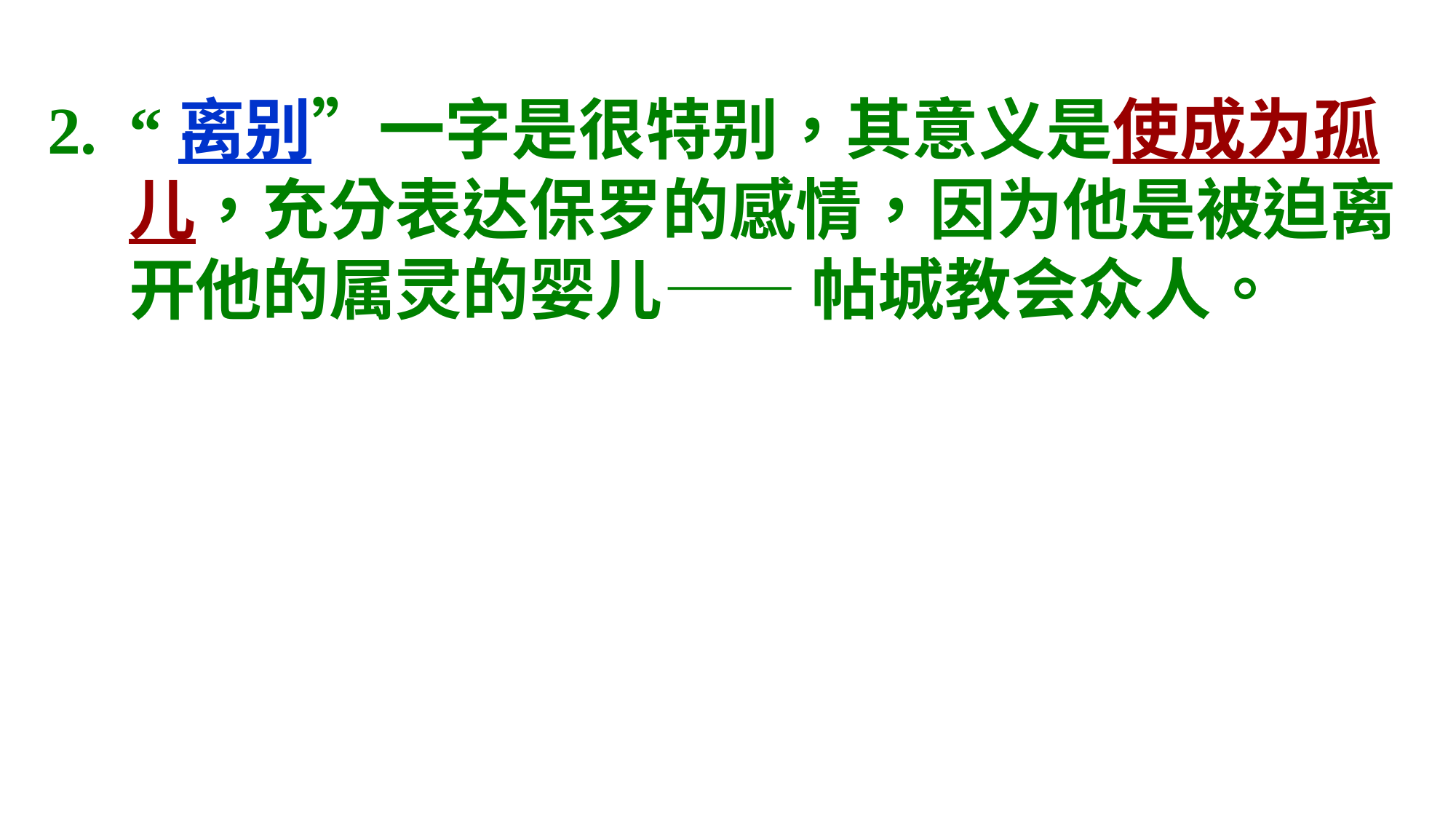

2. 	“离别”一字是很特别，其意义是使成为孤儿，充分表达保罗的感情，因为他是被迫离开他的属灵的婴儿—— 帖城教会众人。